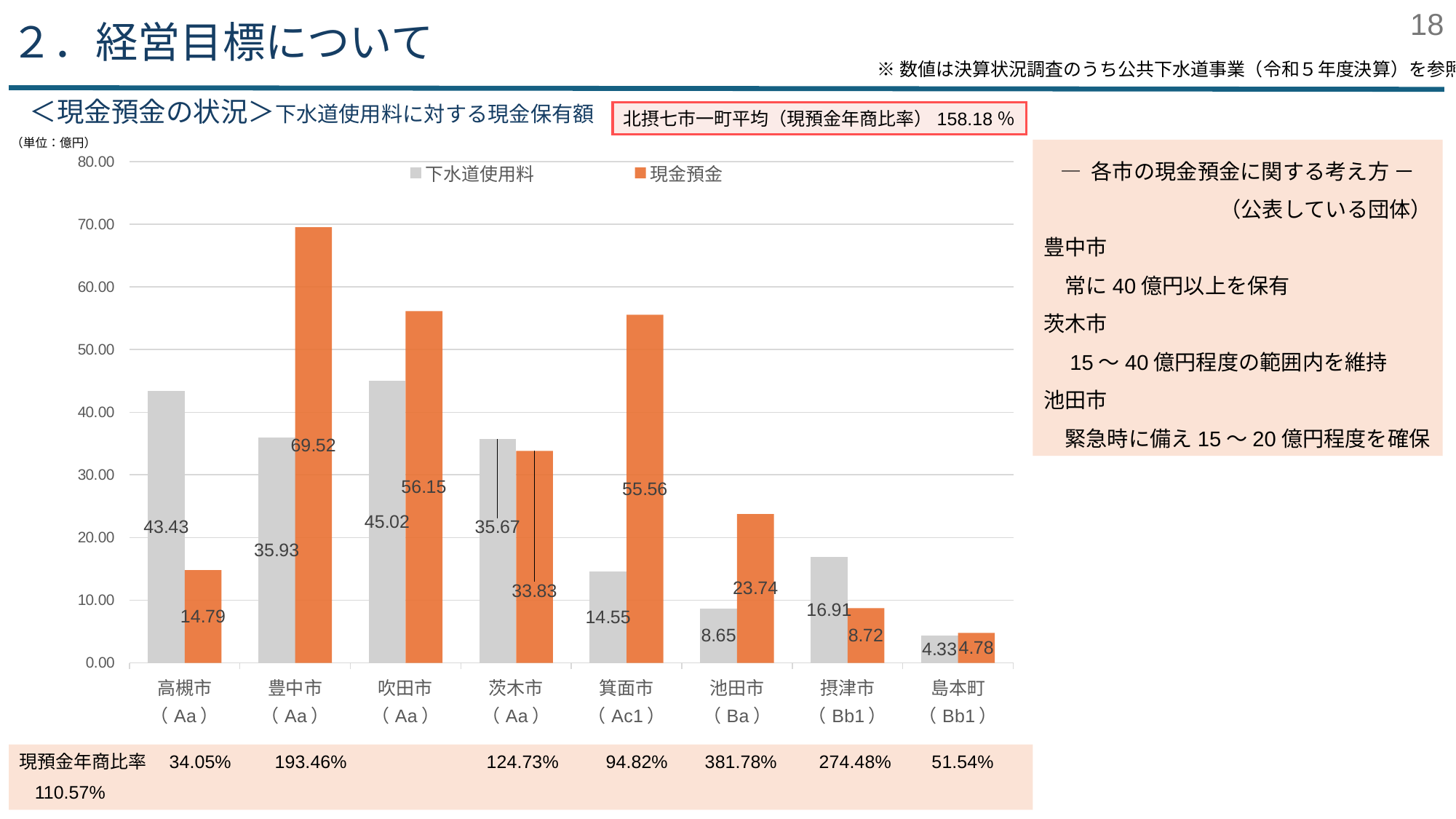

18
２．経営目標について
※数値は決算状況調査のうち公共下水道事業（令和５年度決算）を参照
＜現金預金の状況＞下水道使用料に対する現金保有額
北摂七市一町平均（現預金年商比率）158.18％
（単位：億円）
― 各市の現金預金に関する考え方 －
（公表している団体）
豊中市
　常に40億円以上を保有
茨木市
　15～40億円程度の範囲内を維持
池田市
　緊急時に備え15～20億円程度を確保

### Chart

| Category | 下水道使用料 | 現金預金 |
|---|---|---|
| 高槻市
（Aa） | 43.43487 | 14.78897 |
| 豊中市
（Aa） | 35.93282 | 69.51644 |
| 吹田市
（Aa） | 45.01646 | 56.14999 |
| 茨木市
（Aa） | 35.67209 | 33.82511 |
| 箕面市
（Ac1） | 14.55367 | 55.56229 |
| 池田市
（Ba） | 8.64757 | 23.73584 |
| 摂津市
（Bb1） | 16.91306 | 8.71715 |
| 島本町
（Bb1） | 4.32686 | 4.78436 |
現預金年商比率　34.05% 	  　193.46%  	　  124.73% 	　　94.82% 	      381.78% 	       274.48%        51.54% 	       110.57%